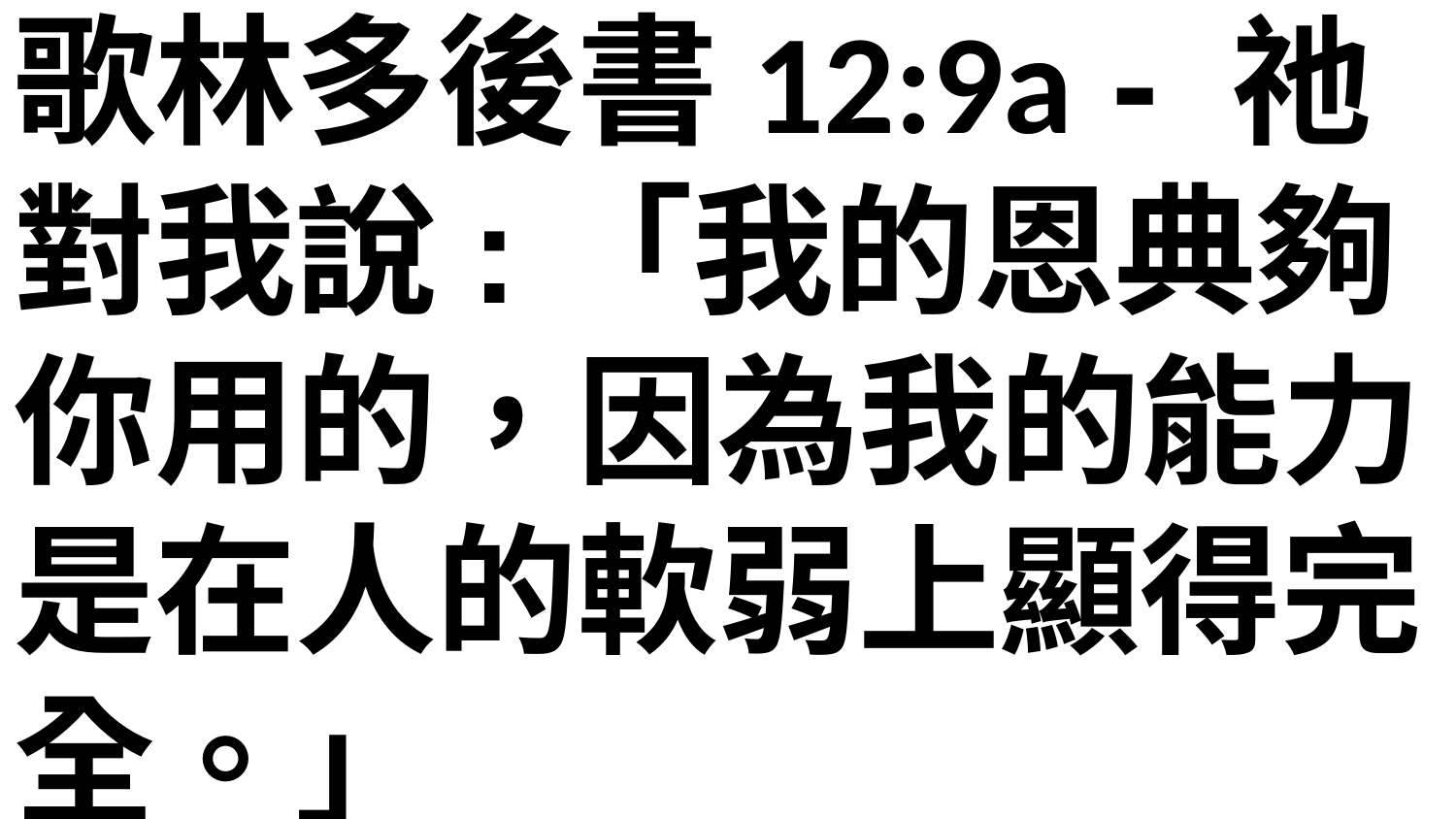

歌林多後書12:9a - 祂對我說:「我的恩典夠你用的，因為我的能力是在人的軟弱上顯得完全。」